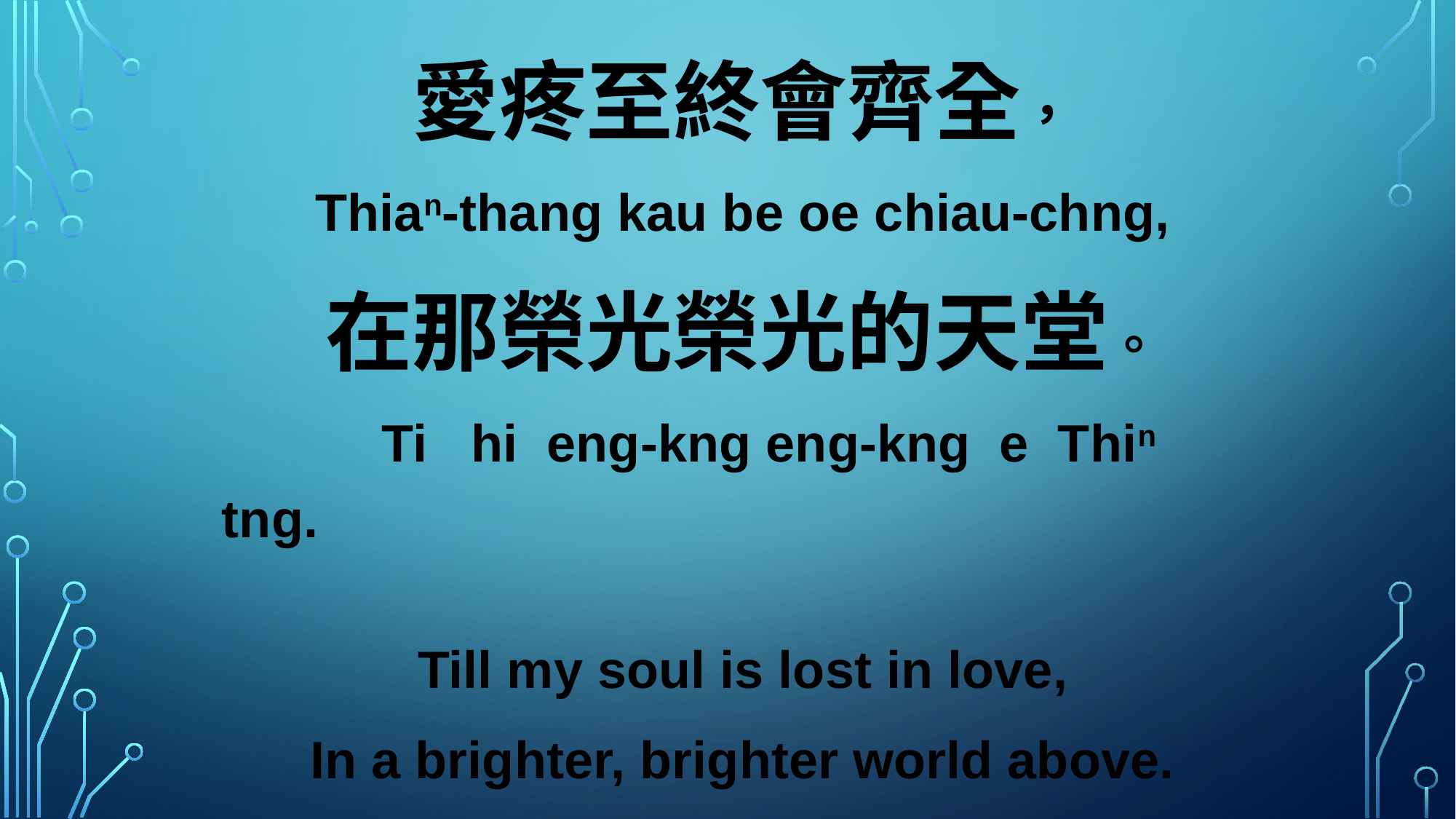

愛疼至終會齊全，
Thian-thang kau be oe chiau-chng,
在那榮光榮光的天堂。
           Ti   hi  eng-kng eng-kng  e  Thin tng.

Till my soul is lost in love,
In a brighter, brighter world above.